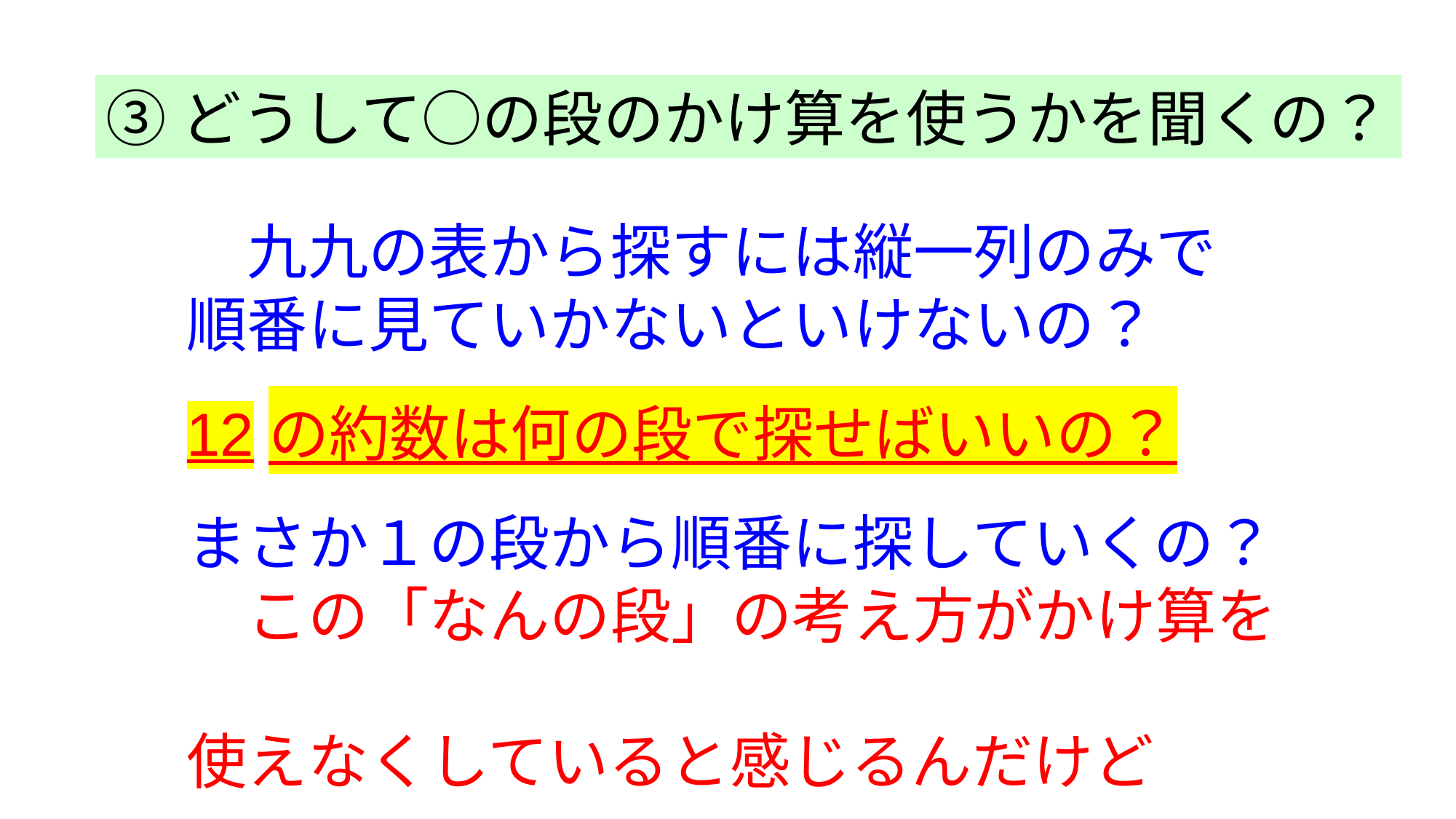

③どうして○の段のかけ算を使うかを聞くの？
　九九の表から探すには縦一列のみで
順番に見ていかないといけないの？
12の約数は何の段で探せばいいの？
まさか１の段から順番に探していくの？
　この「なんの段」の考え方がかけ算を
使えなくしていると感じるんだけど